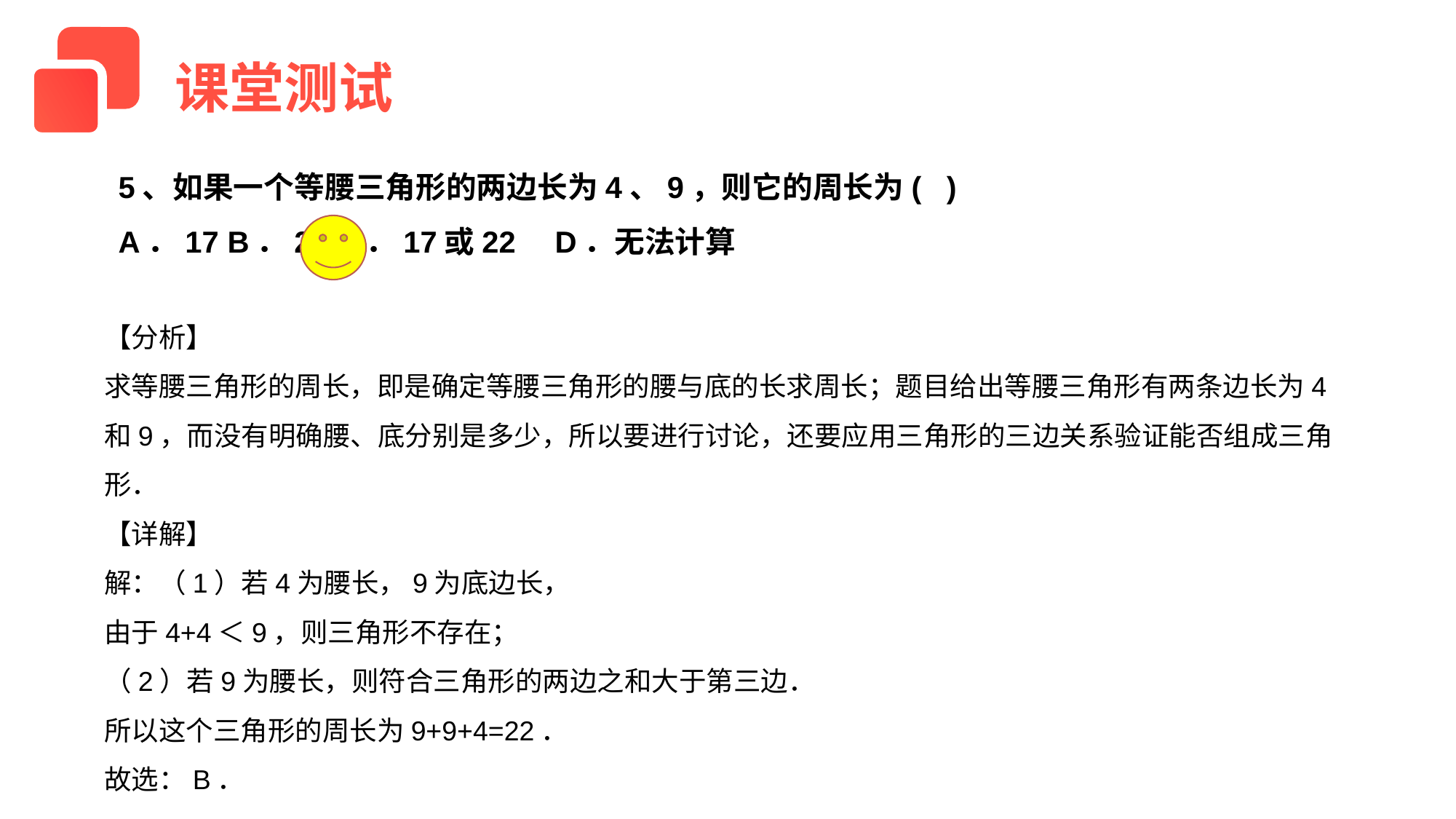

课堂测试
5、如果一个等腰三角形的两边长为4、9，则它的周长为(   )
A．17	B．22	C．17或22	D．无法计算

【分析】
求等腰三角形的周长，即是确定等腰三角形的腰与底的长求周长；题目给出等腰三角形有两条边长为4和9，而没有明确腰、底分别是多少，所以要进行讨论，还要应用三角形的三边关系验证能否组成三角形．
【详解】
解：（1）若4为腰长，9为底边长，
由于4+4＜9，则三角形不存在；
（2）若9为腰长，则符合三角形的两边之和大于第三边．
所以这个三角形的周长为9+9+4=22．
故选：B．